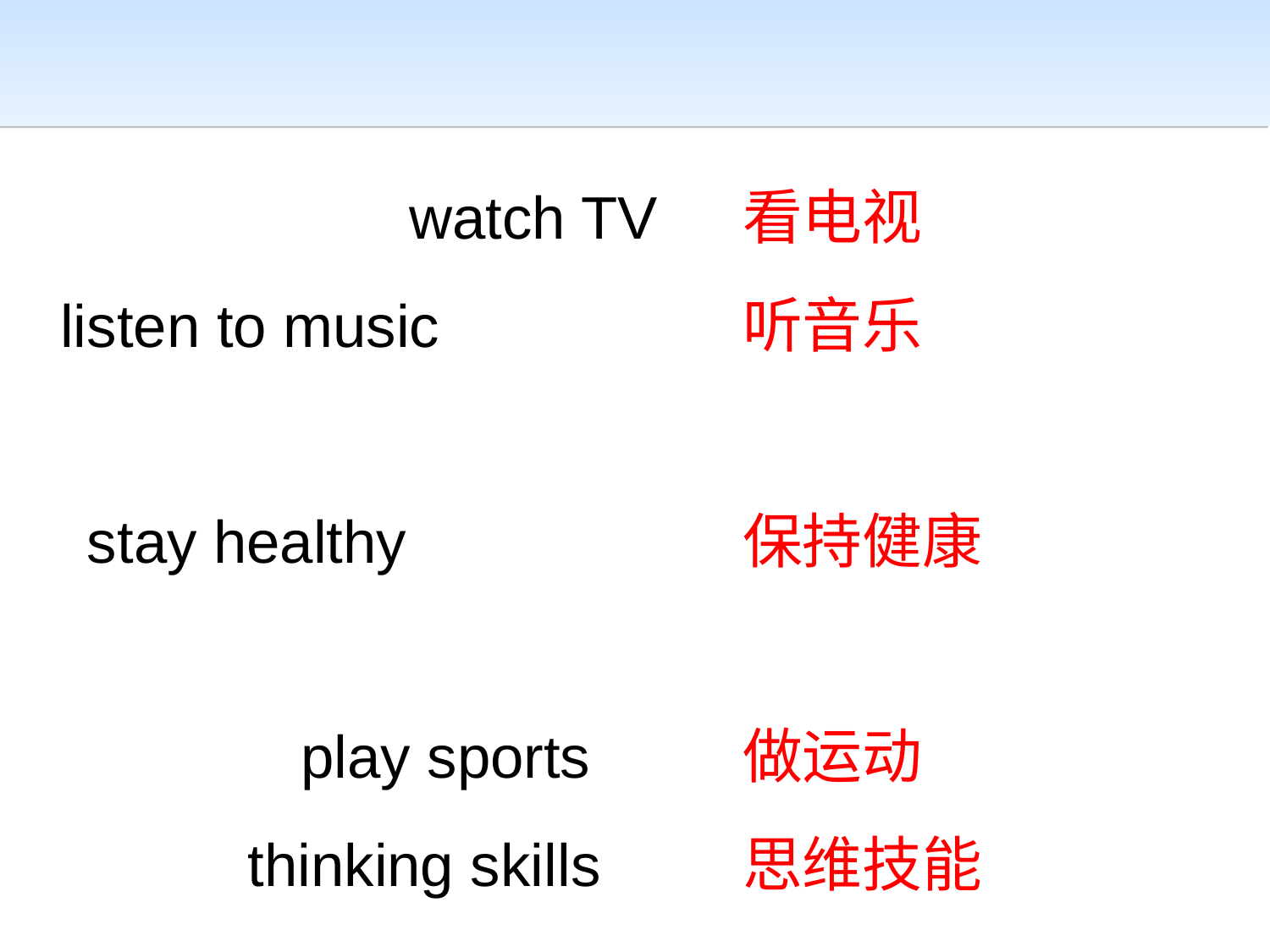

watch TV
listen to music
 stay healthy
play sports
thinking skills
看电视
听音乐
保持健康
做运动
思维技能